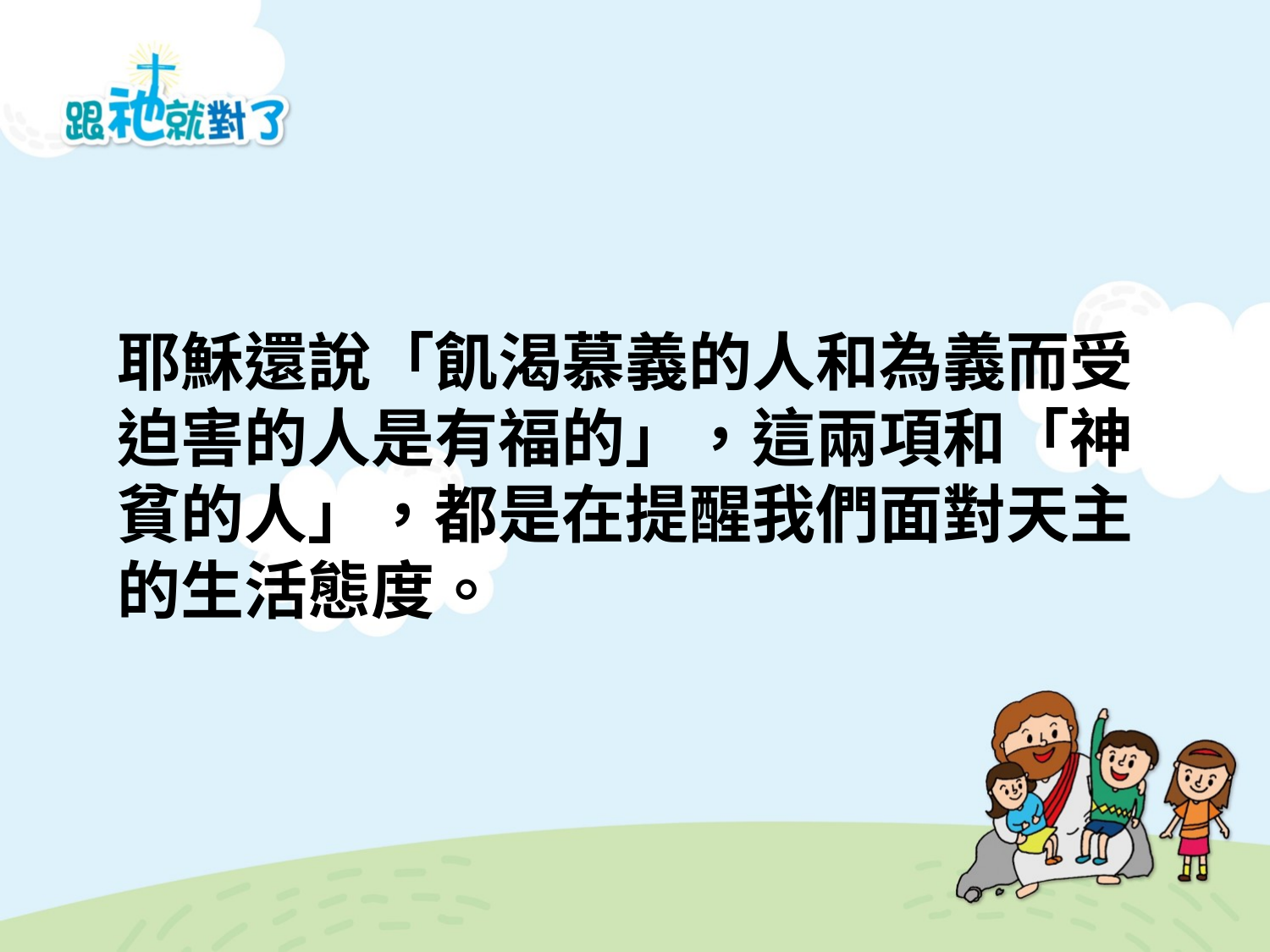

耶穌還說「飢渴慕義的人和為義而受迫害的人是有福的」，這兩項和「神貧的人」，都是在提醒我們面對天主的生活態度。